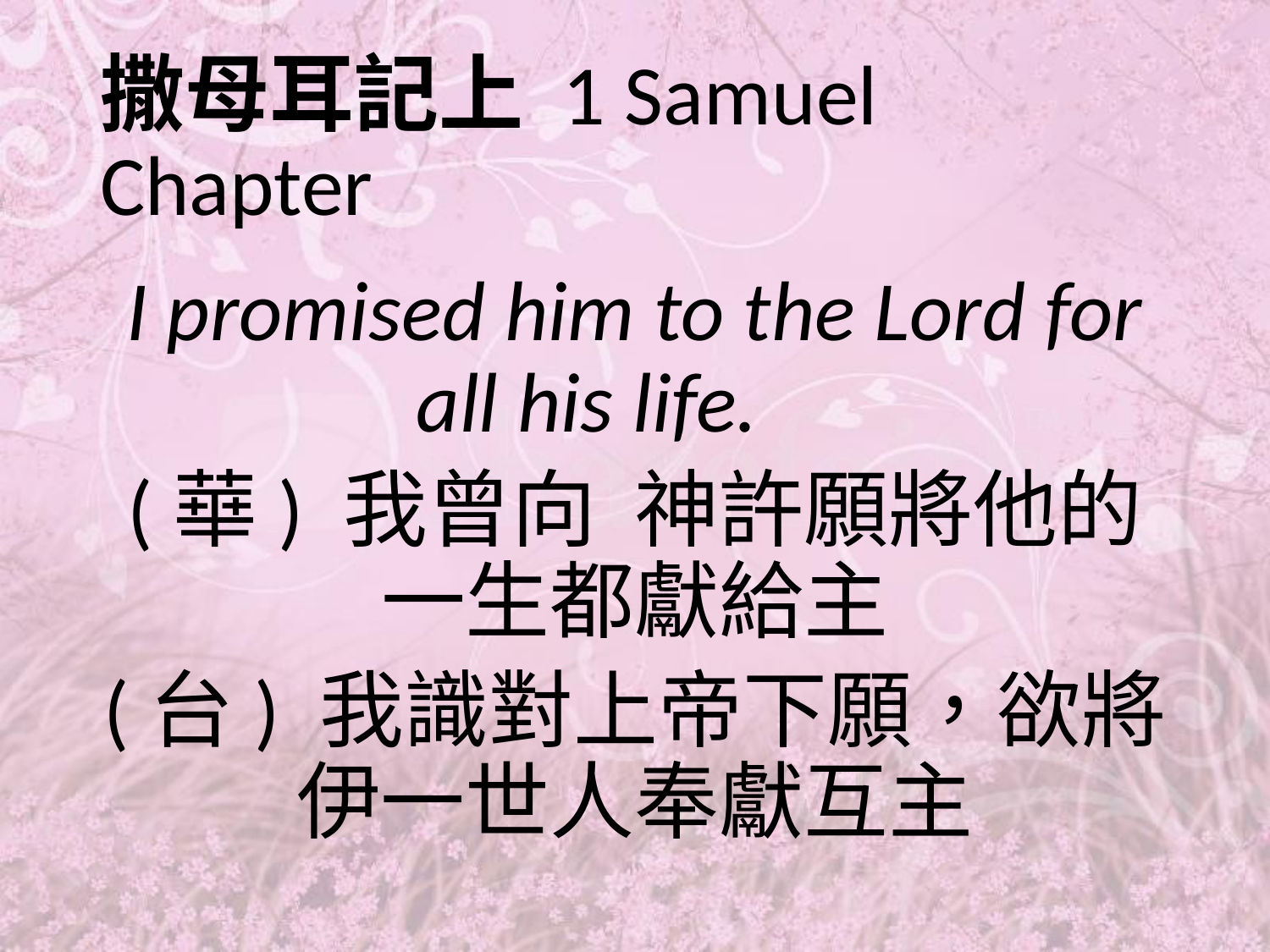

# 撒母耳記上 1 Samuel Chapter
I promised him to the Lord for all his life.
(華) 我曾向  神許願將他的一生都獻給主
(台) 我識對上帝下願，欲將伊一世人奉獻互主